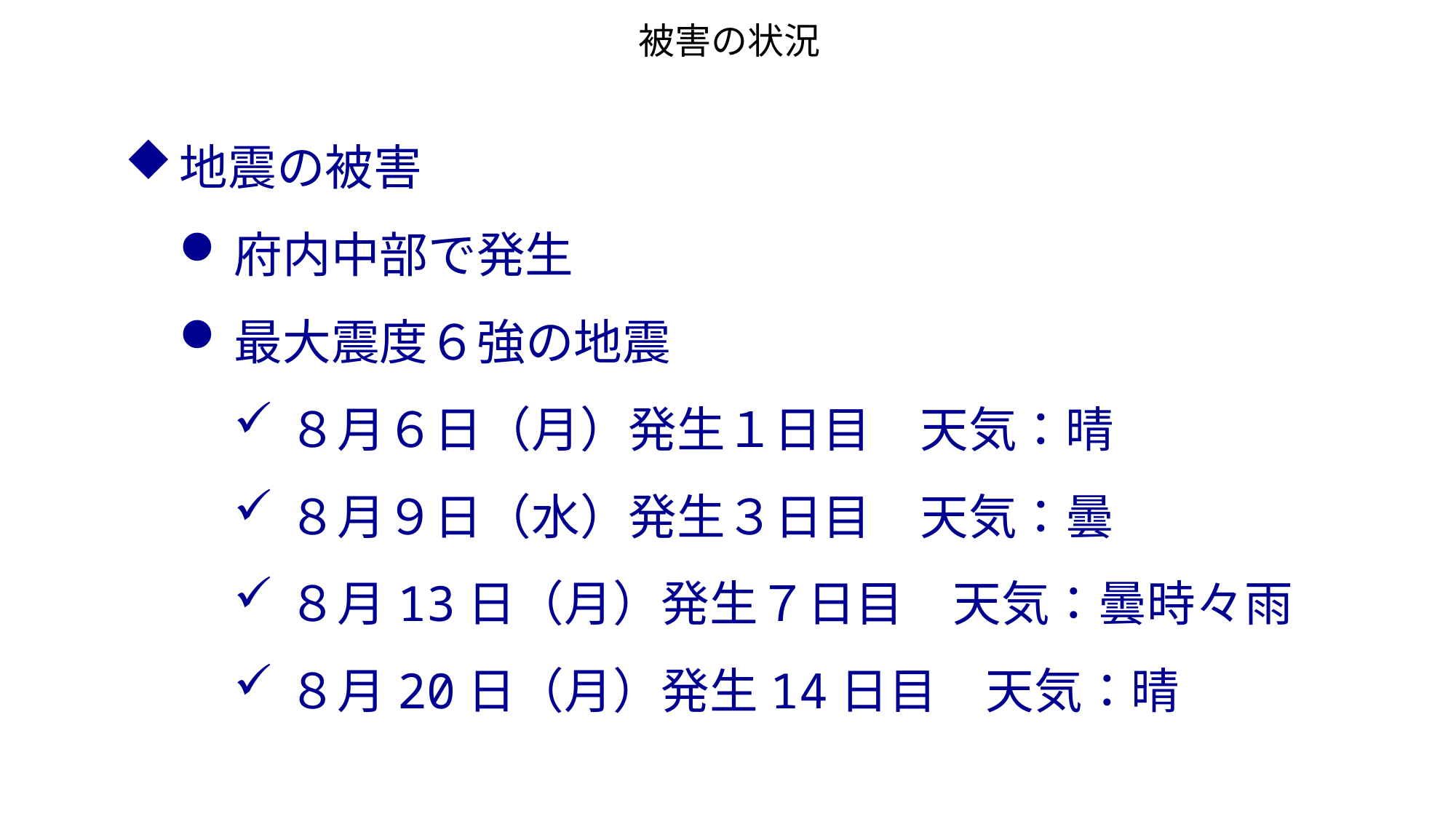

# 被害の状況
地震の被害
府内中部で発生
最大震度６強の地震
８月６日（月）発生１日目　天気：晴
８月９日（水）発生３日目　天気：曇
８月13日（月）発生７日目　天気：曇時々雨
８月20日（月）発生14日目　天気：晴